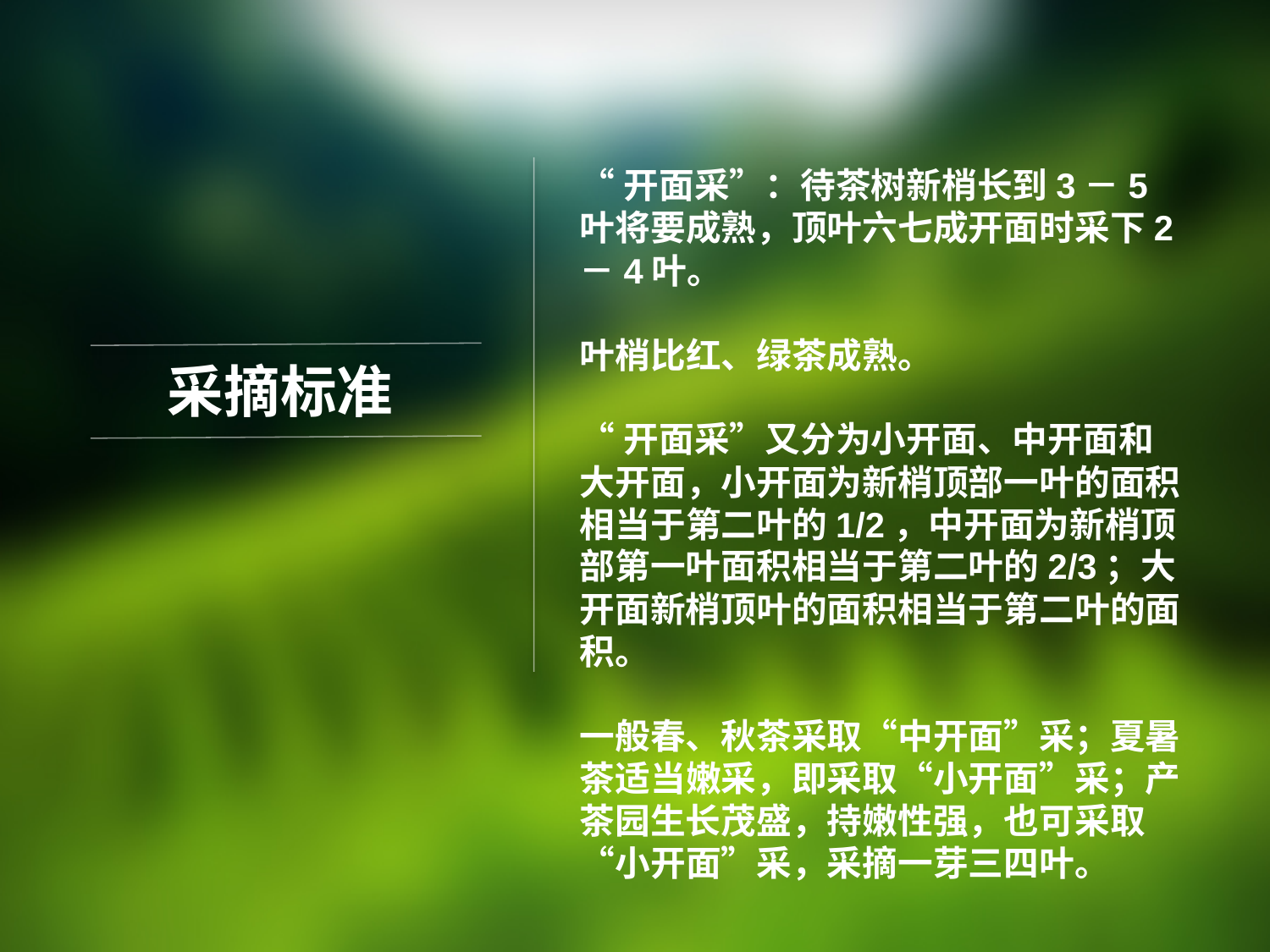

“开面采”：待茶树新梢长到3－5叶将要成熟，顶叶六七成开面时采下2－4叶。

叶梢比红、绿茶成熟。

“开面采”又分为小开面、中开面和大开面，小开面为新梢顶部一叶的面积相当于第二叶的1/2，中开面为新梢顶部第一叶面积相当于第二叶的2/3；大开面新梢顶叶的面积相当于第二叶的面积。

一般春、秋茶采取“中开面”采；夏暑茶适当嫩采，即采取“小开面”采；产茶园生长茂盛，持嫩性强，也可采取“小开面”采，采摘一芽三四叶。
采摘标准